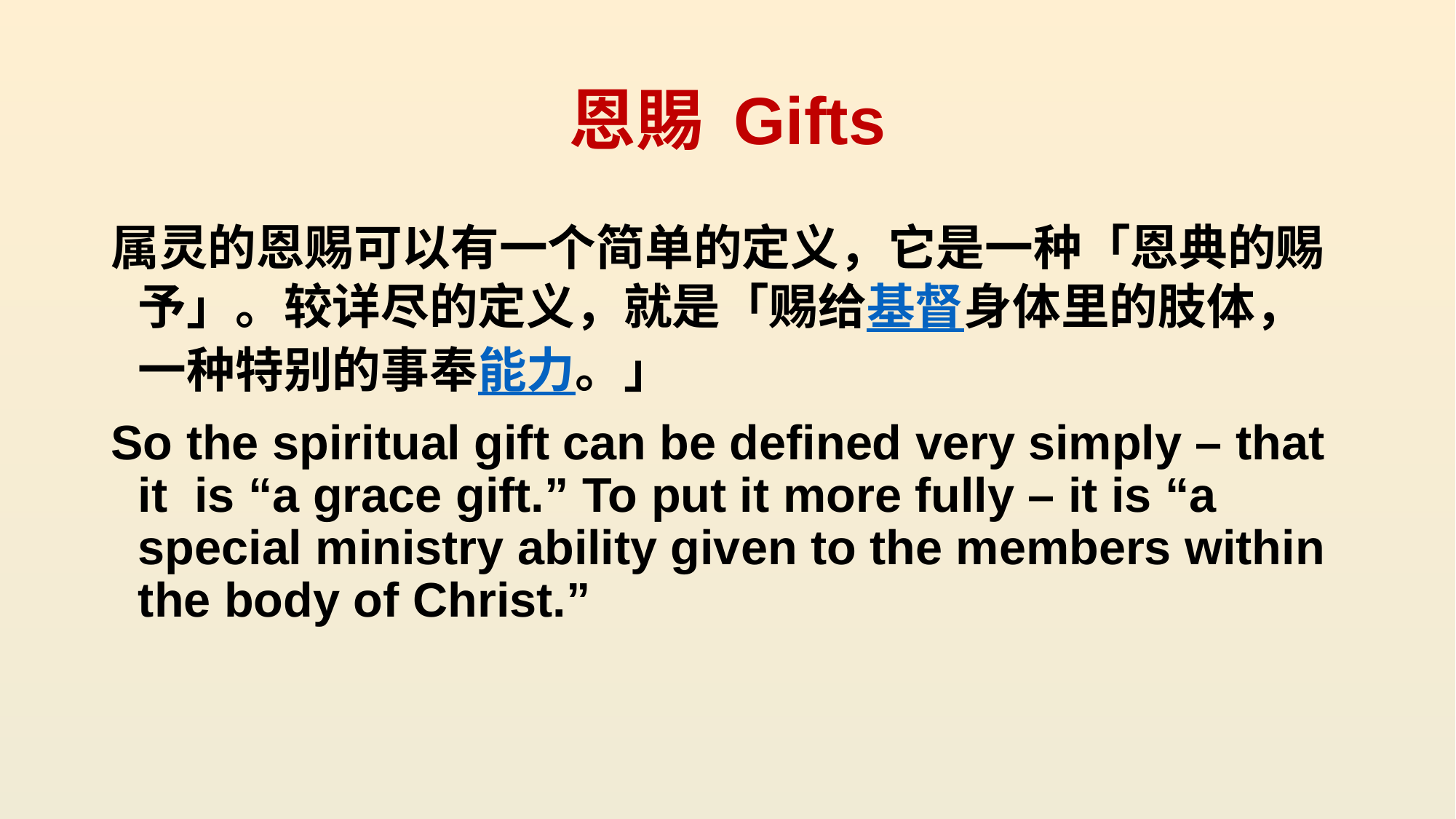

# 恩賜 Gifts
属灵的恩赐可以有一个简单的定义，它是一种「恩典的赐予」。较详尽的定义，就是「赐给基督身体里的肢体，一种特别的事奉能力。」
So the spiritual gift can be defined very simply – that it  is “a grace gift.” To put it more fully – it is “a special ministry ability given to the members within the body of Christ.”